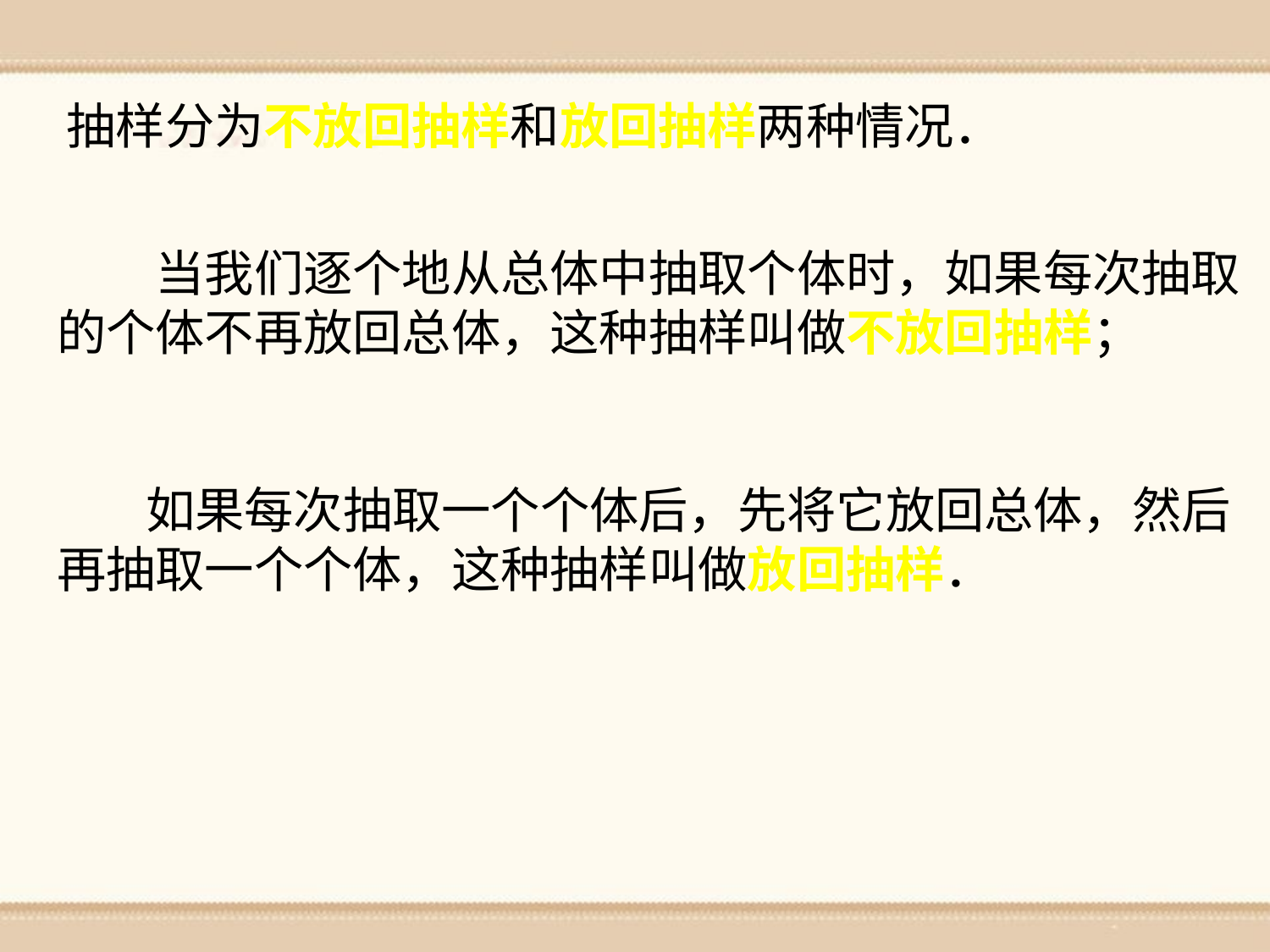

抽样分为不放回抽样和放回抽样两种情况．
　　当我们逐个地从总体中抽取个体时，如果每次抽取的个体不再放回总体，这种抽样叫做不放回抽样；

       如果每次抽取一个个体后，先将它放回总体，然后再抽取一个个体，这种抽样叫做放回抽样．